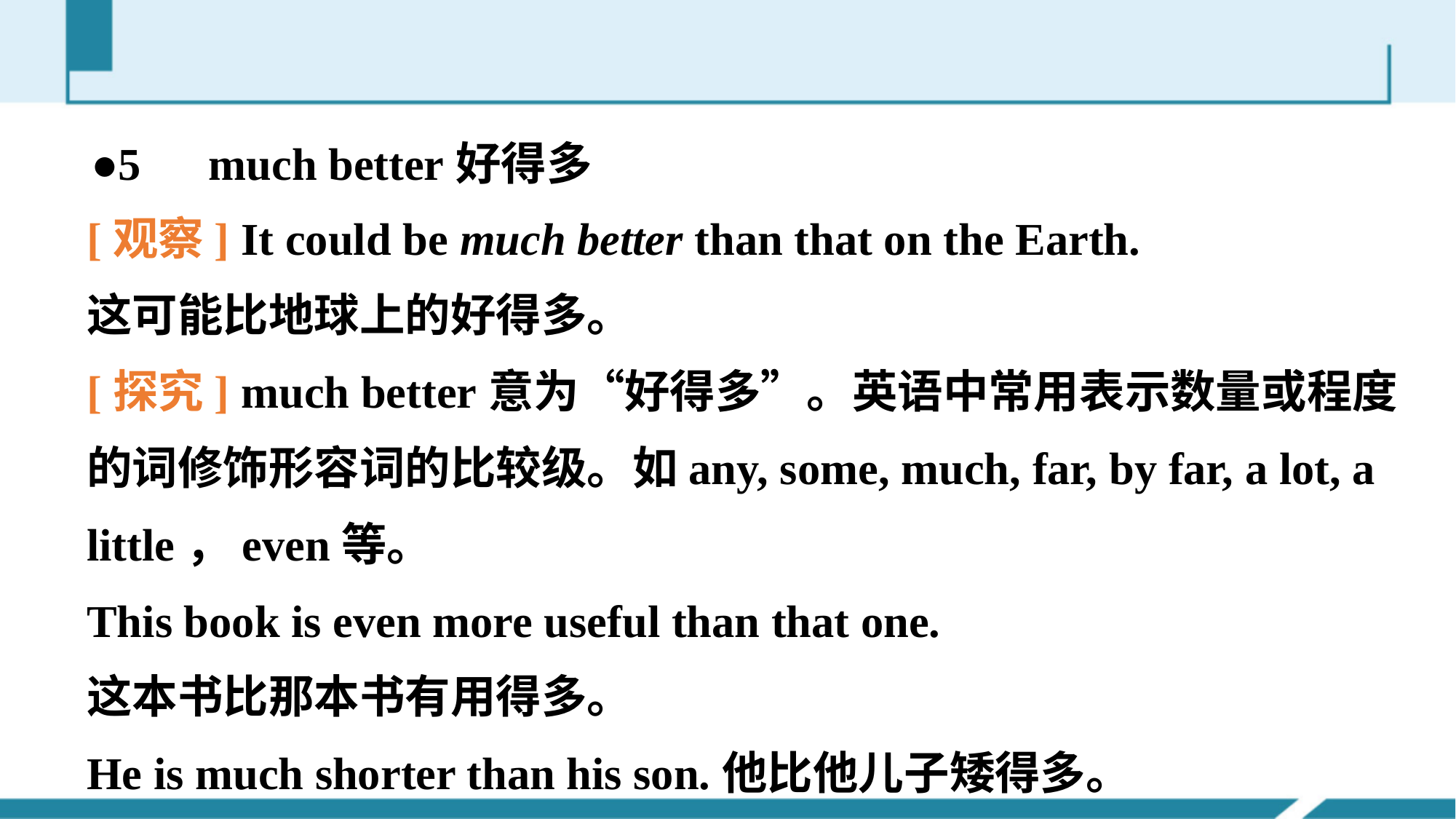

●5　much better好得多
[观察] It could be much better than that on the Earth.
这可能比地球上的好得多。
[探究] much better意为“好得多”。英语中常用表示数量或程度的词修饰形容词的比较级。如any, some, much, far, by far, a lot, a little，even等。
This book is even more useful than that one.
这本书比那本书有用得多。
He is much shorter than his son.他比他儿子矮得多。